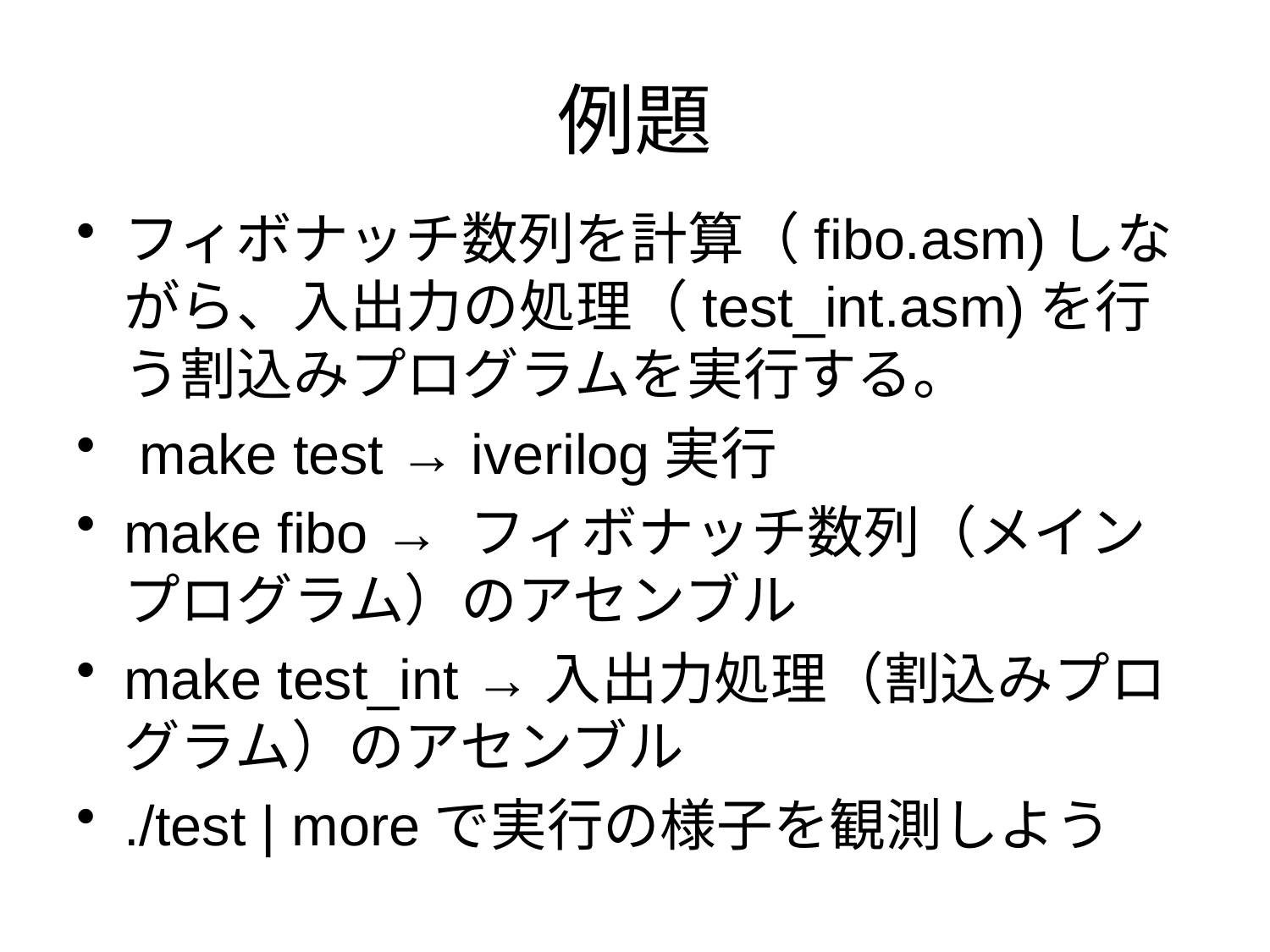

# 例題
フィボナッチ数列を計算（fibo.asm)しながら、入出力の処理（test_int.asm)を行う割込みプログラムを実行する。
 make test → iverilog実行
make fibo → フィボナッチ数列（メインプログラム）のアセンブル
make test_int →入出力処理（割込みプログラム）のアセンブル
./test | moreで実行の様子を観測しよう